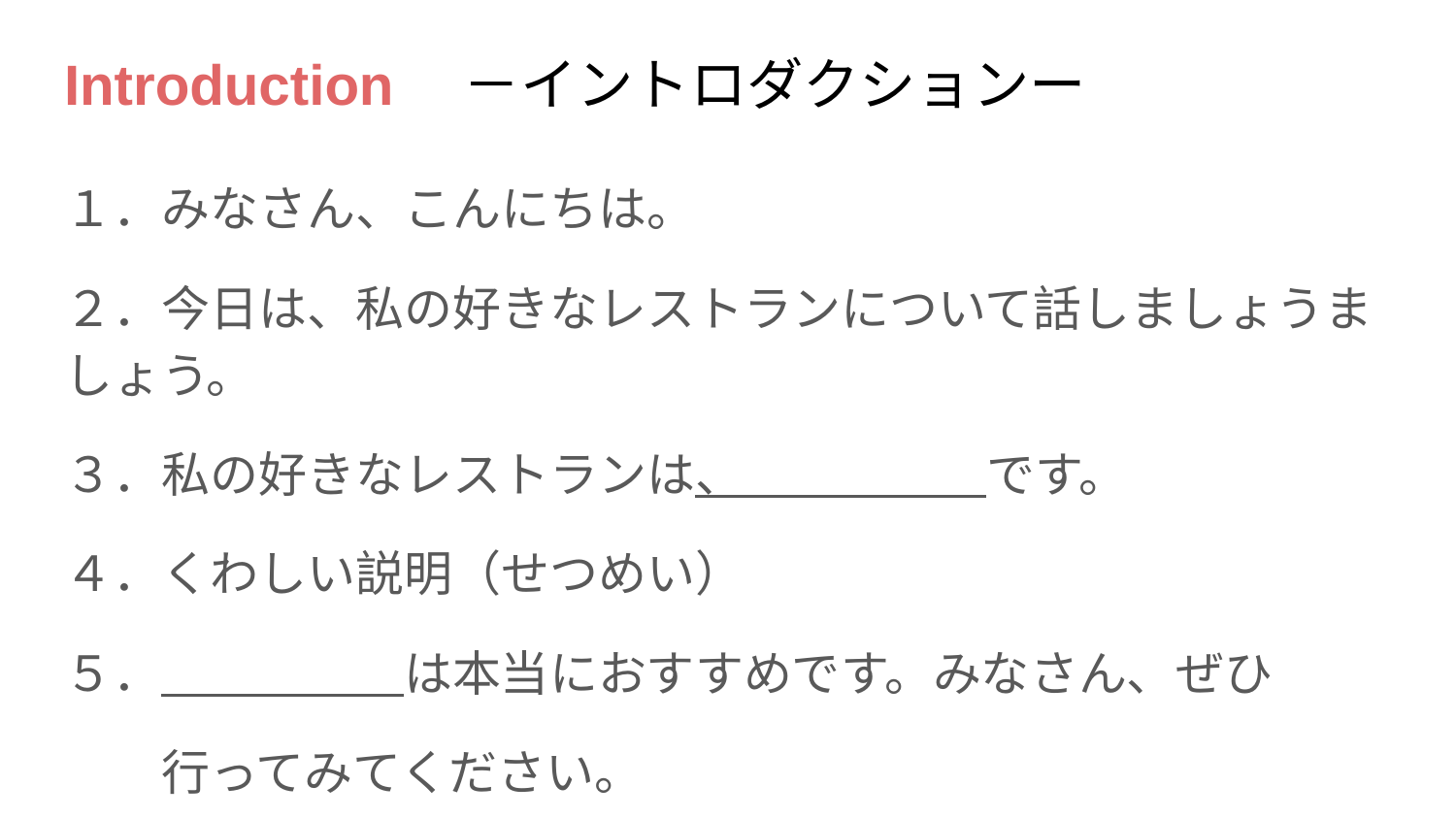

# Introduction　－イントロダクションー
１．みなさん、こんにちは。
２．今日は、私の好きなレストランについて話しましょうましょう。
３．私の好きなレストランは、　　　　　です。
４．くわしい説明（せつめい）
５．　　　　　は本当におすすめです。みなさん、ぜひ
　　行ってみてください。